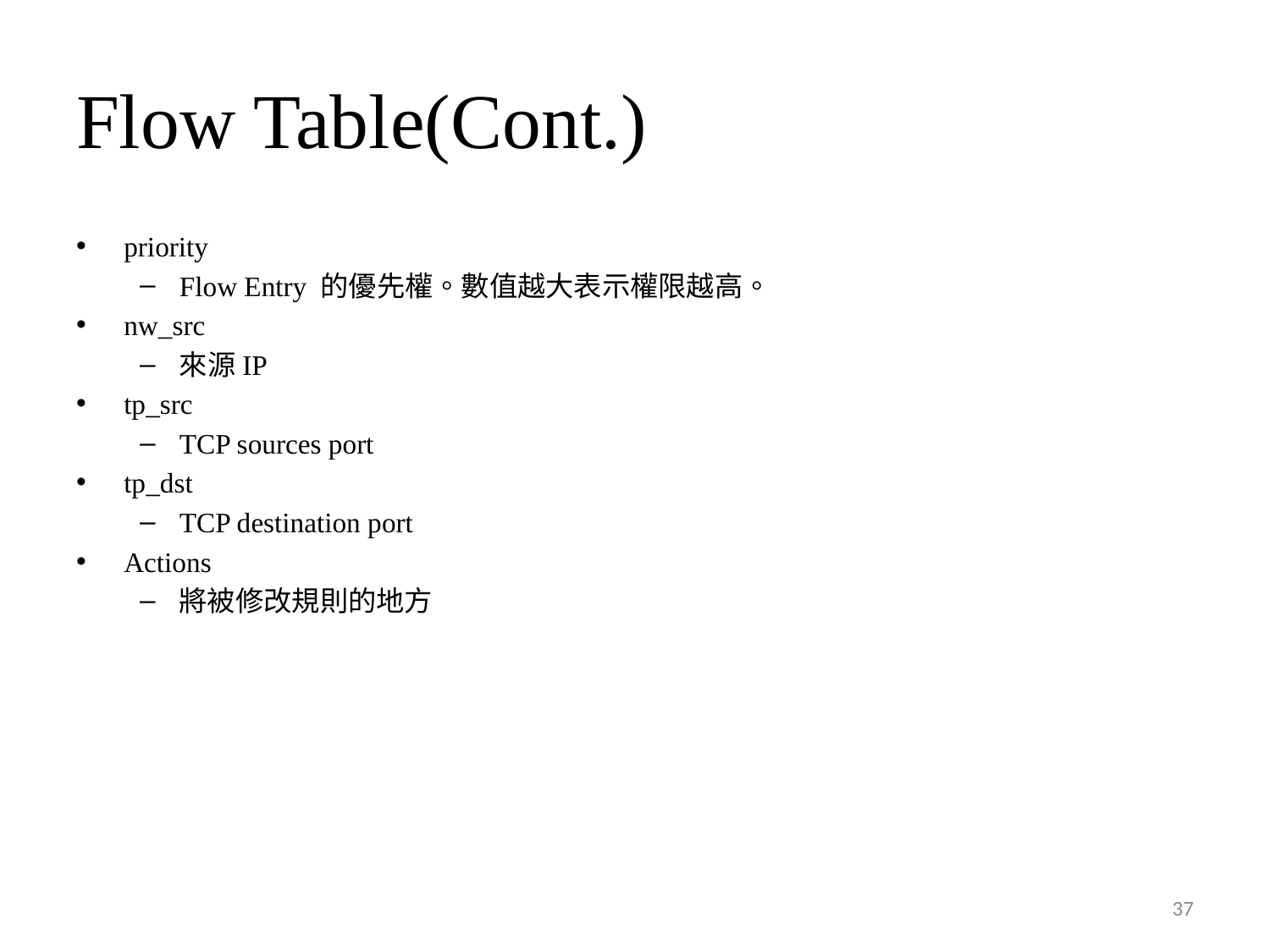

# Flow Table(Cont.)
priority
Flow Entry 的優先權。數值越大表示權限越高。
nw_src
來源IP
tp_src
TCP sources port
tp_dst
TCP destination port
Actions
將被修改規則的地方
37